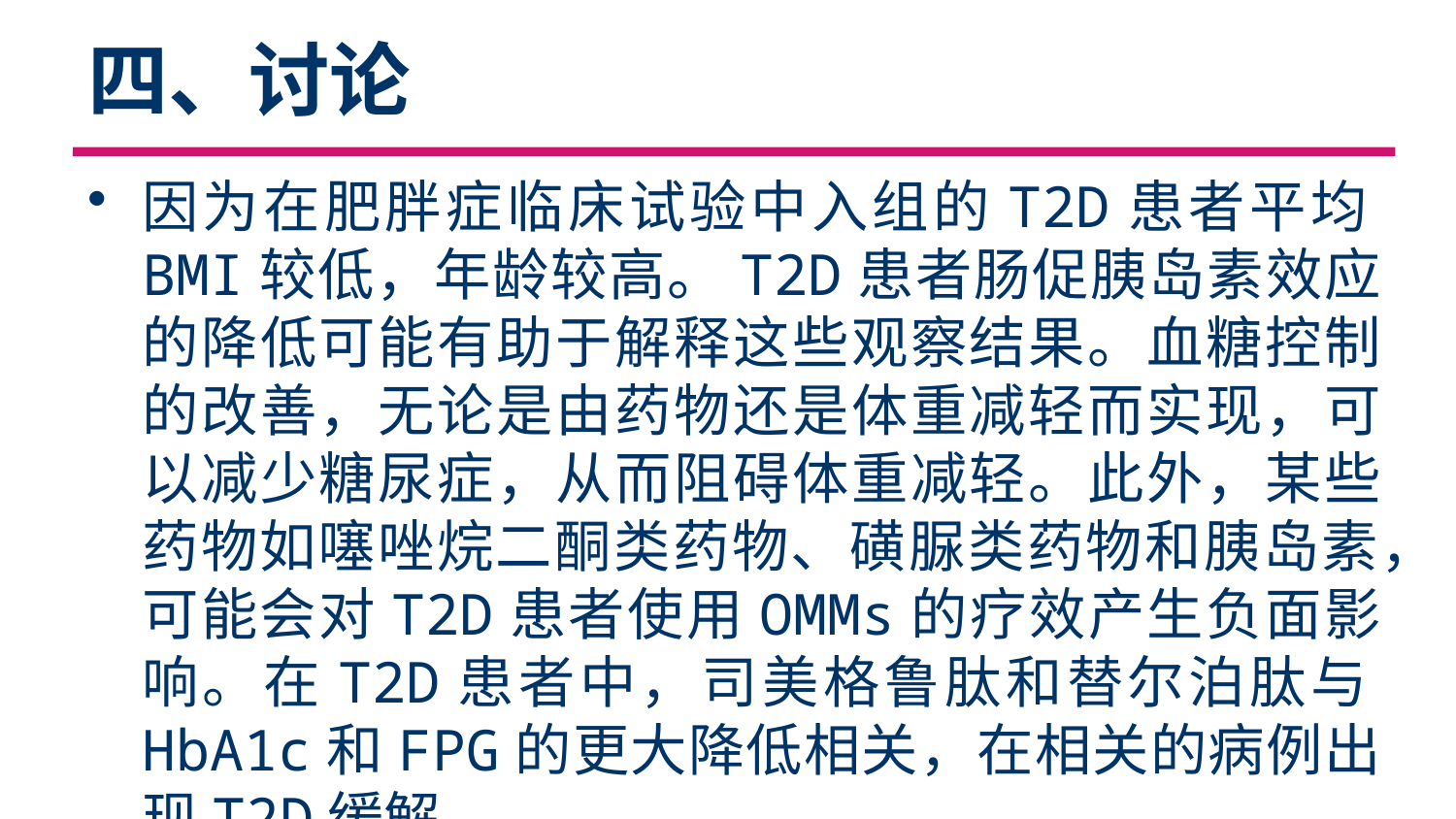

# 四、讨论

因为在肥胖症临床试验中入组的T2D患者平均BMI较低，年龄较高。T2D患者肠促胰岛素效应的降低可能有助于解释这些观察结果。血糖控制的改善，无论是由药物还是体重减轻而实现，可以减少糖尿症，从而阻碍体重减轻。此外，某些药物如噻唑烷二酮类药物、磺脲类药物和胰岛素，可能会对T2D患者使用OMMs的疗效产生负面影响。在T2D患者中，司美格鲁肽和替尔泊肽与HbA1c和FPG的更大降低相关，在相关的病例出现T2D缓解。